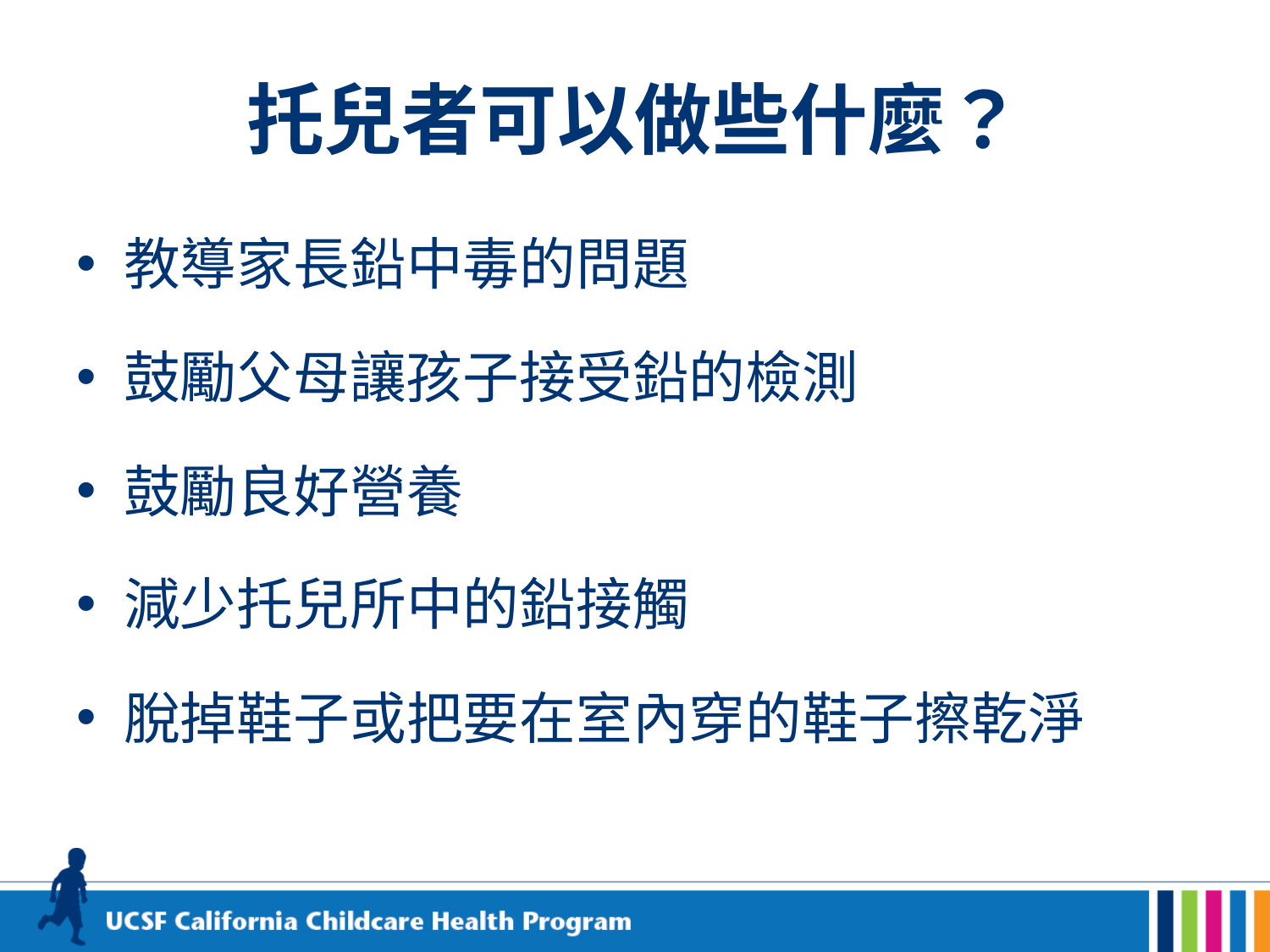

# 托兒者可以做些什麼？
教導家長鉛中毒的問題

鼓勵父母讓孩子接受鉛的檢測

鼓勵良好營養

減少托兒所中的鉛接觸

脫掉鞋子或把要在室內穿的鞋子擦乾淨